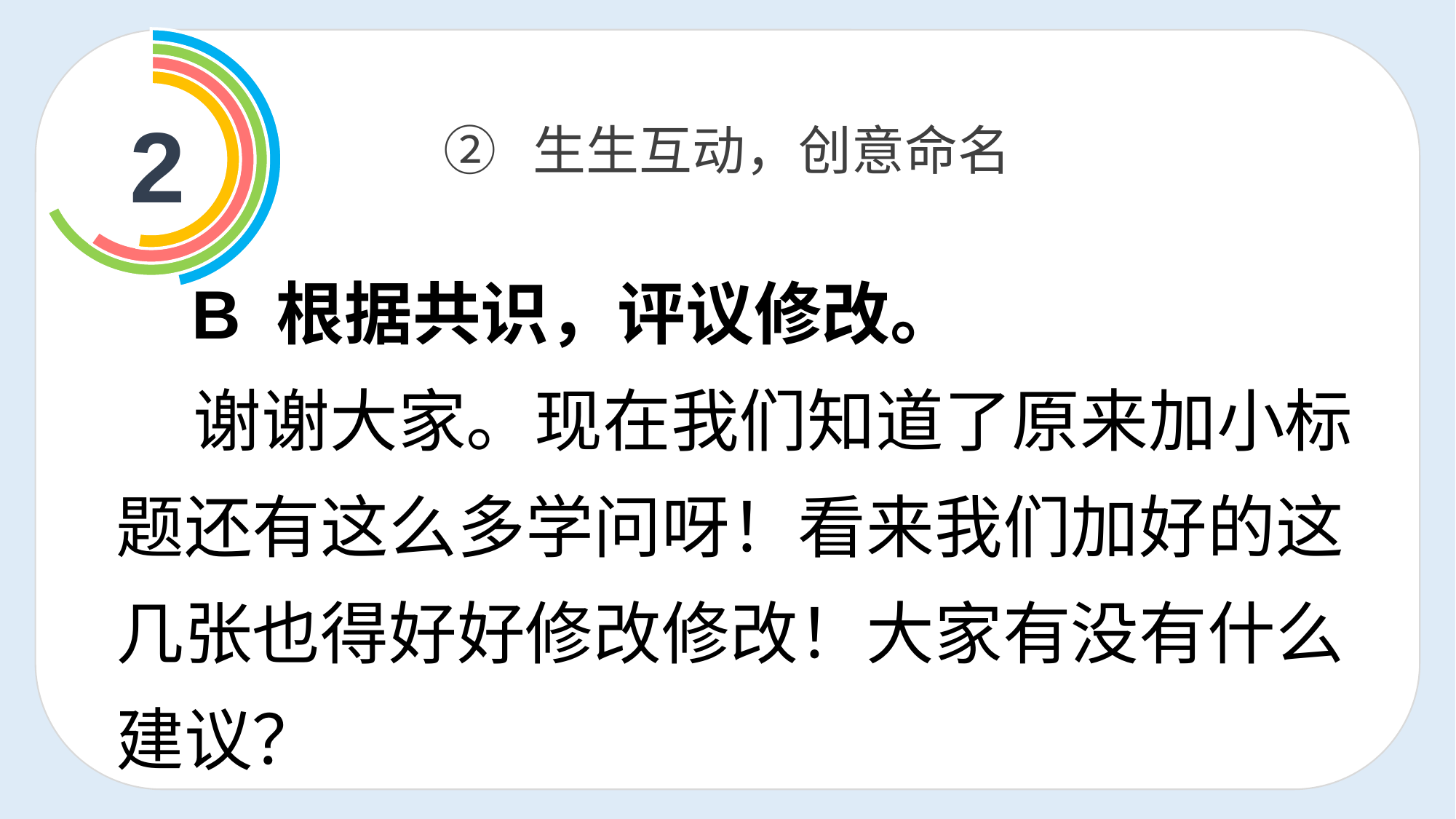

2

②  生生互动，创意命名
    B 根据共识，评议修改。
    谢谢大家。现在我们知道了原来加小标题还有这么多学问呀！看来我们加好的这几张也得好好修改修改！大家有没有什么建议？